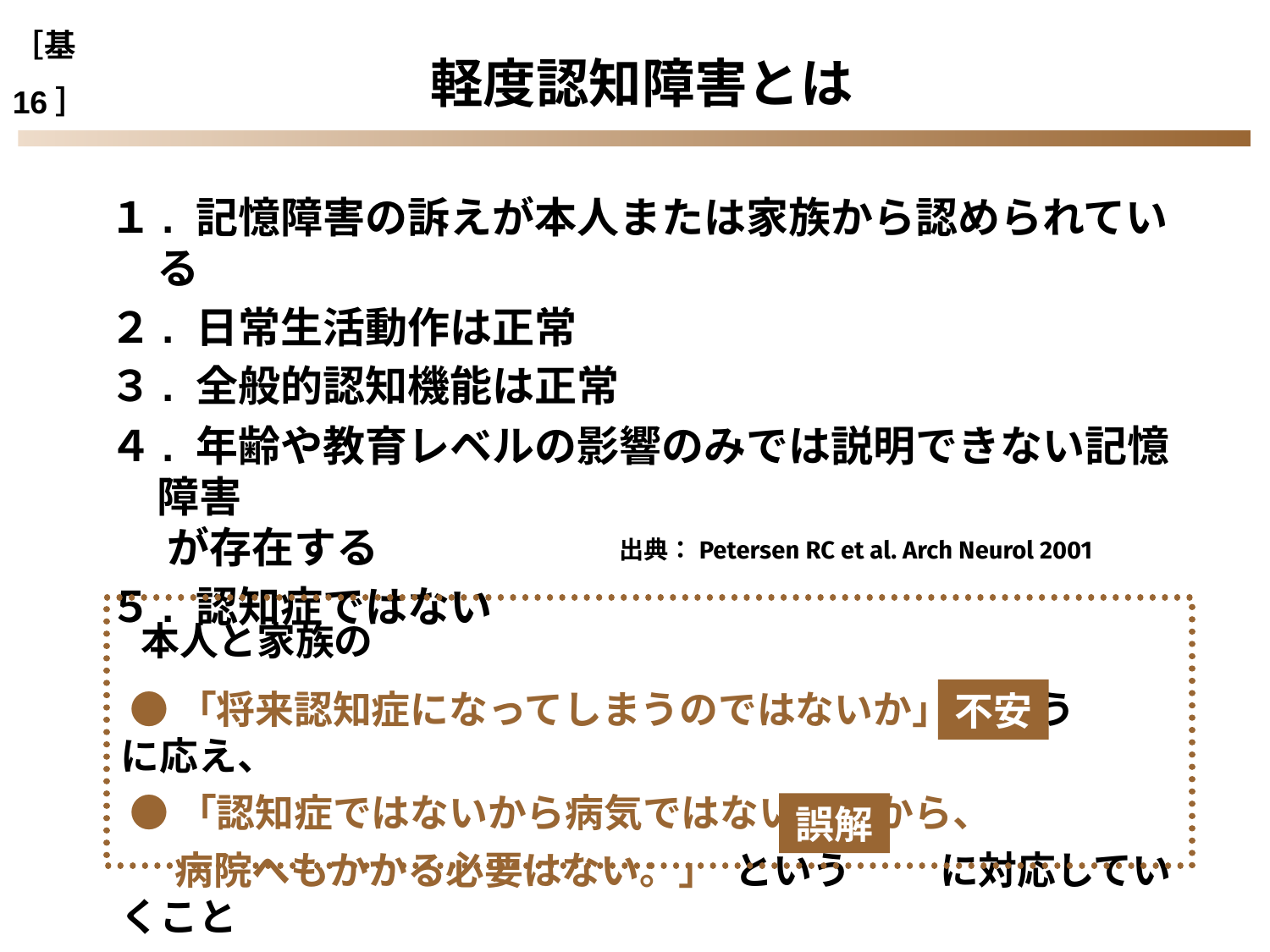

［基16］
軽度認知障害とは

１. 記憶障害の訴えが本人または家族から認められている
２. 日常生活動作は正常
３. 全般的認知機能は正常
４. 年齢や教育レベルの影響のみでは説明できない記憶障害
     が存在する
５. 認知症ではない

出典：Petersen RC et al. Arch Neurol 2001

 本人と家族の
 ●「将来認知症になってしまうのではないか」 という          に応え、
 ●「認知症ではないから病気ではない、だから、
     病院へもかかる必要はない。」  という          に対応していくこと
不安
誤解